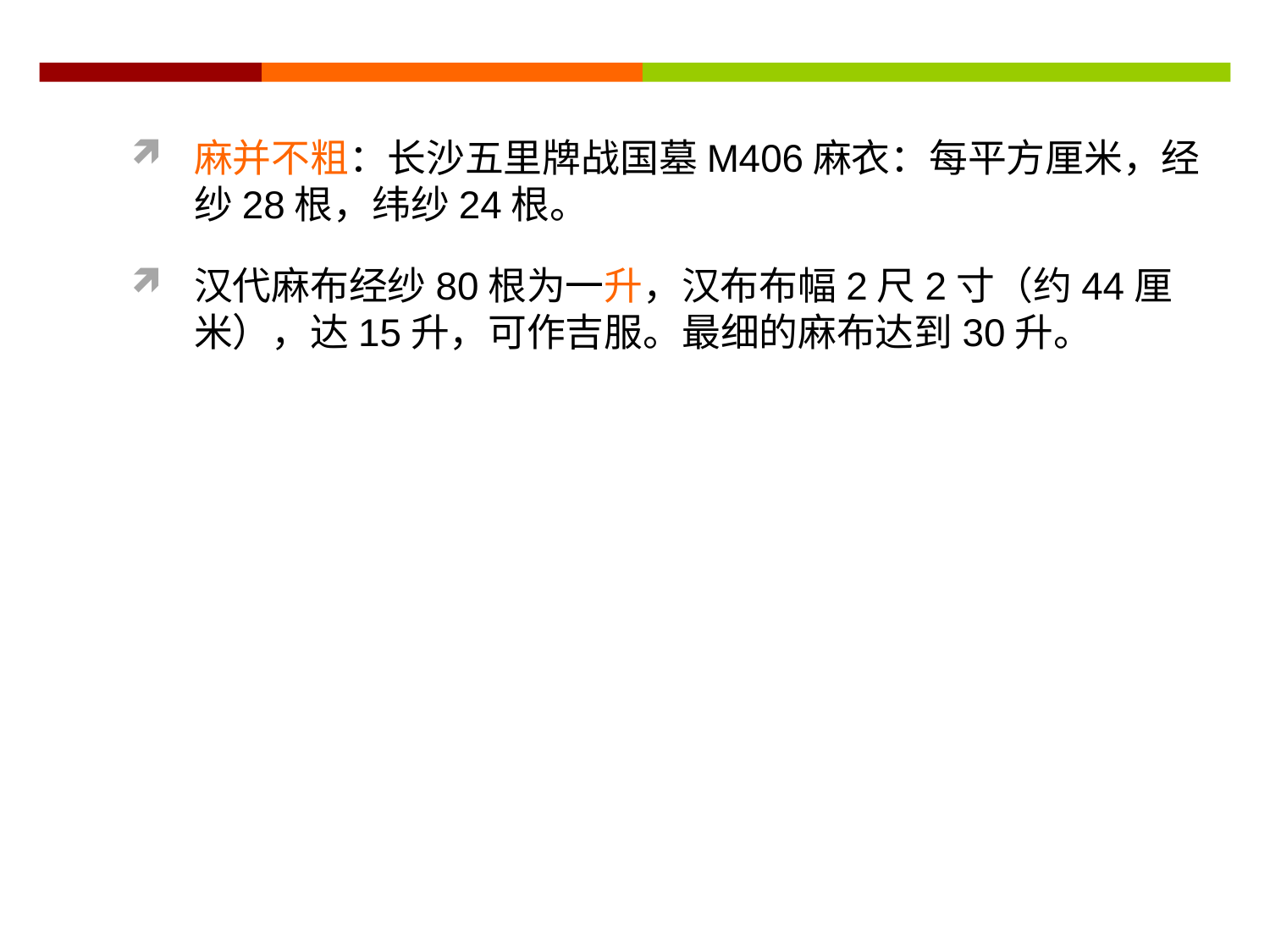

麻并不粗：长沙五里牌战国墓M406麻衣：每平方厘米，经纱28根，纬纱24根。
汉代麻布经纱80根为一升，汉布布幅2尺2寸（约44厘米），达15升，可作吉服。最细的麻布达到30升。